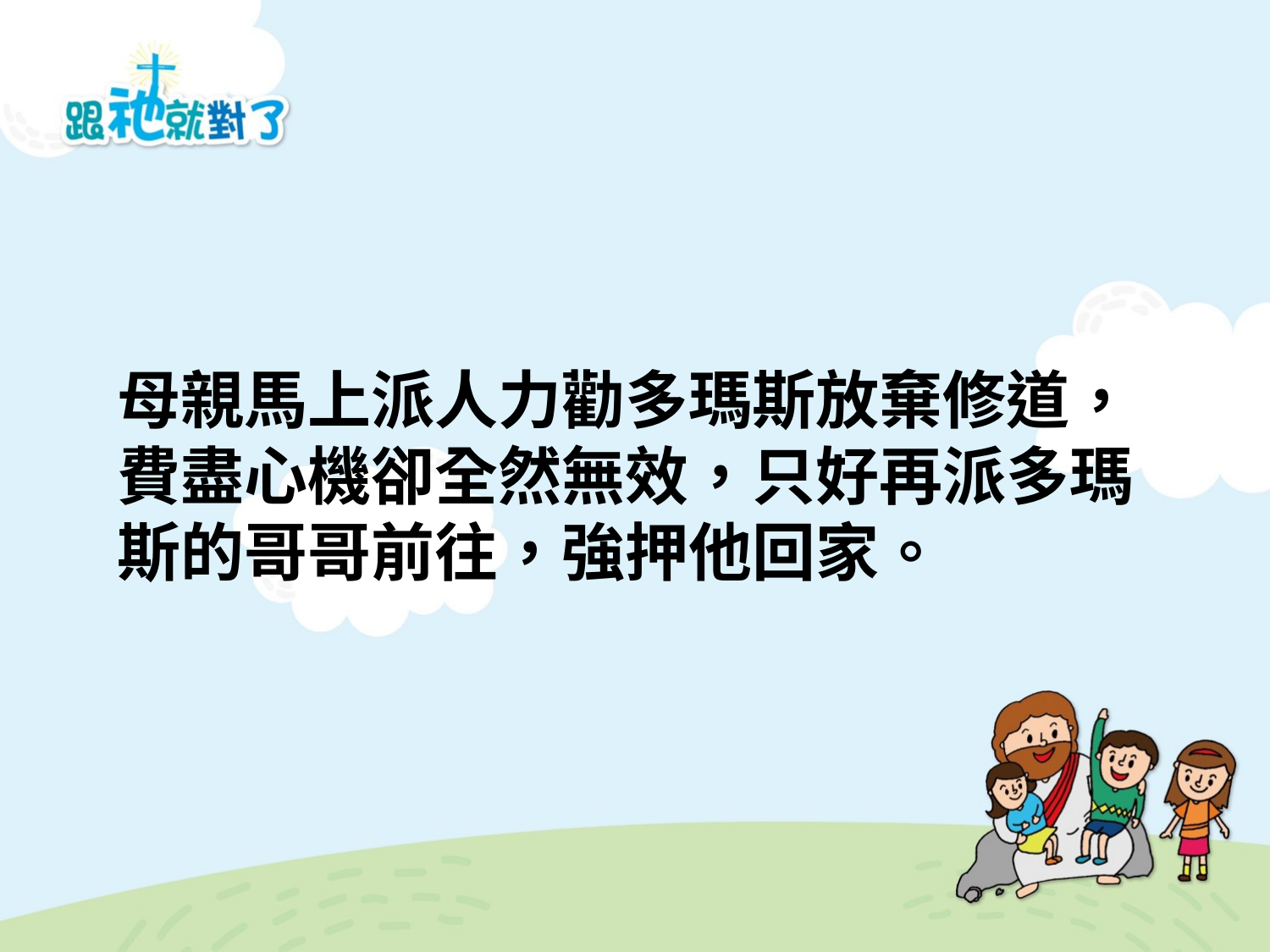

母親馬上派人力勸多瑪斯放棄修道，費盡心機卻全然無效，只好再派多瑪斯的哥哥前往，強押他回家。